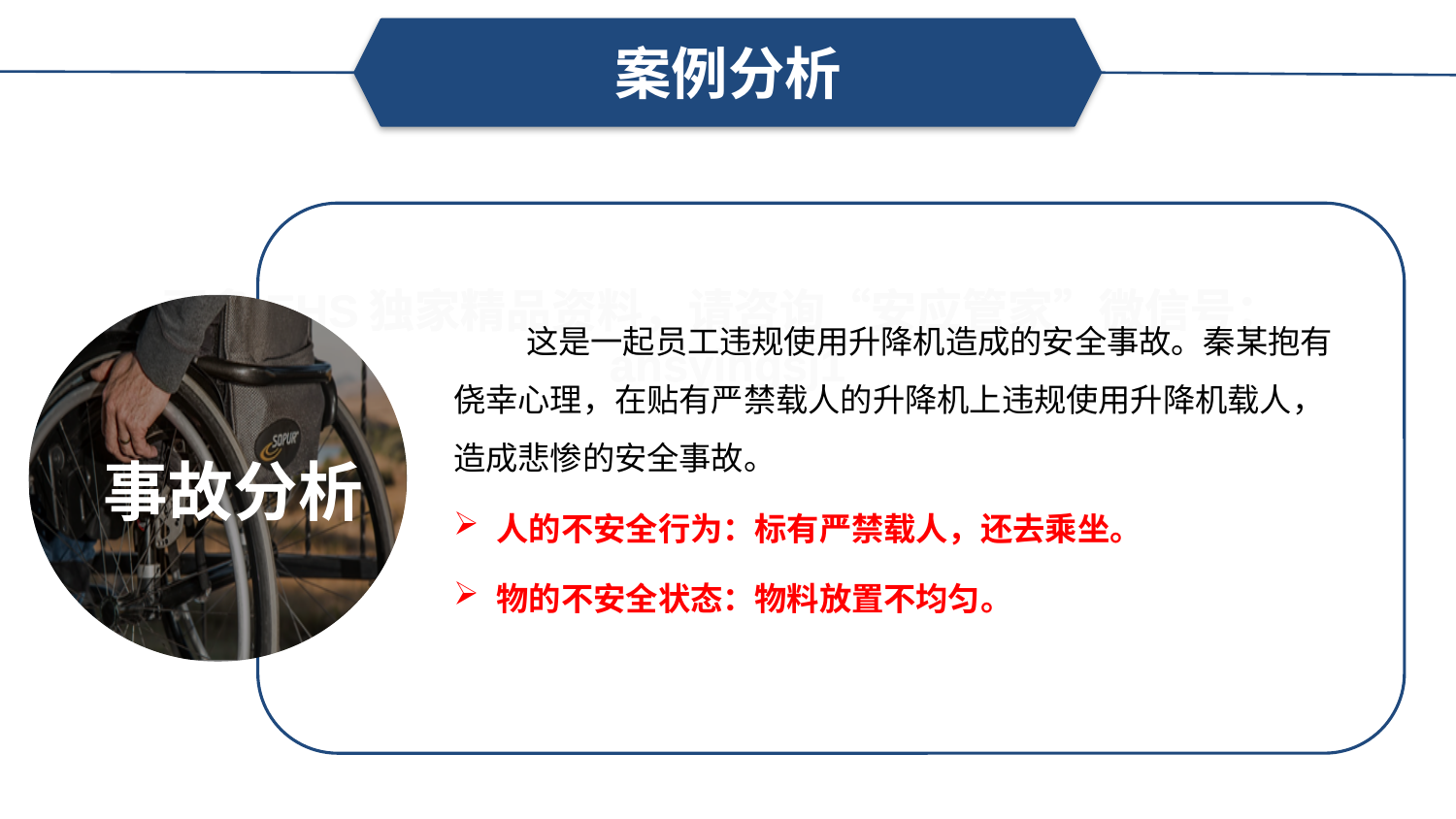

案例分析

这是一起员工违规使用升降机造成的安全事故。秦某抱有侥幸心理，在贴有严禁载人的升降机上违规使用升降机载人，造成悲惨的安全事故。
人的不安全行为：标有严禁载人，还去乘坐。
物的不安全状态：物料放置不均匀。
 事故分析